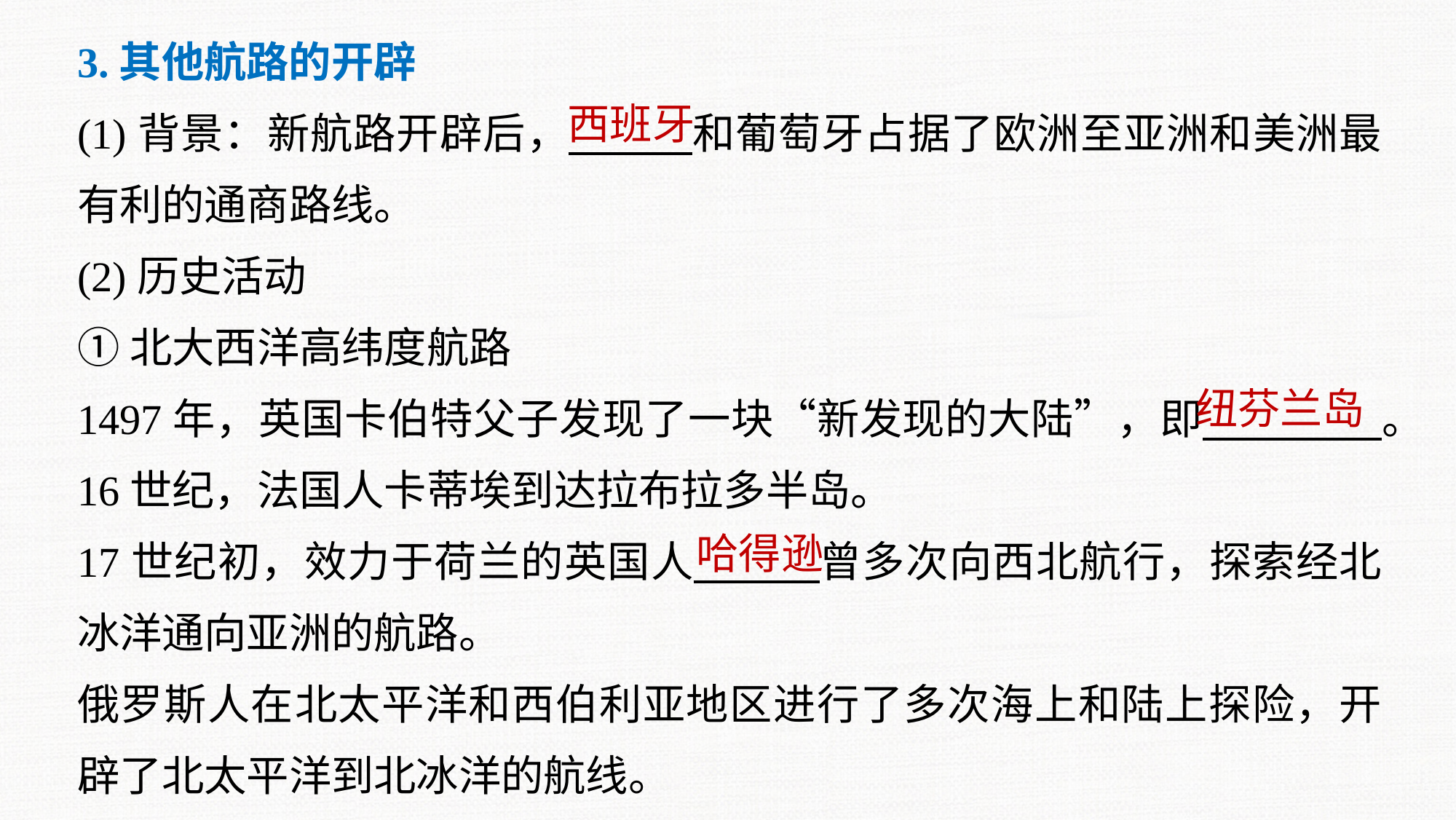

3.其他航路的开辟
(1)背景：新航路开辟后，            和葡萄牙占据了欧洲至亚洲和美洲最有利的通商路线。
(2)历史活动
①北大西洋高纬度航路
1497年，英国卡伯特父子发现了一块“新发现的大陆”，即                  。
16世纪，法国人卡蒂埃到达拉布拉多半岛。
17世纪初，效力于荷兰的英国人            曾多次向西北航行，探索经北冰洋通向亚洲的航路。
俄罗斯人在北太平洋和西伯利亚地区进行了多次海上和陆上探险，开辟了北太平洋到北冰洋的航线。
西班牙
纽芬兰岛
哈得逊